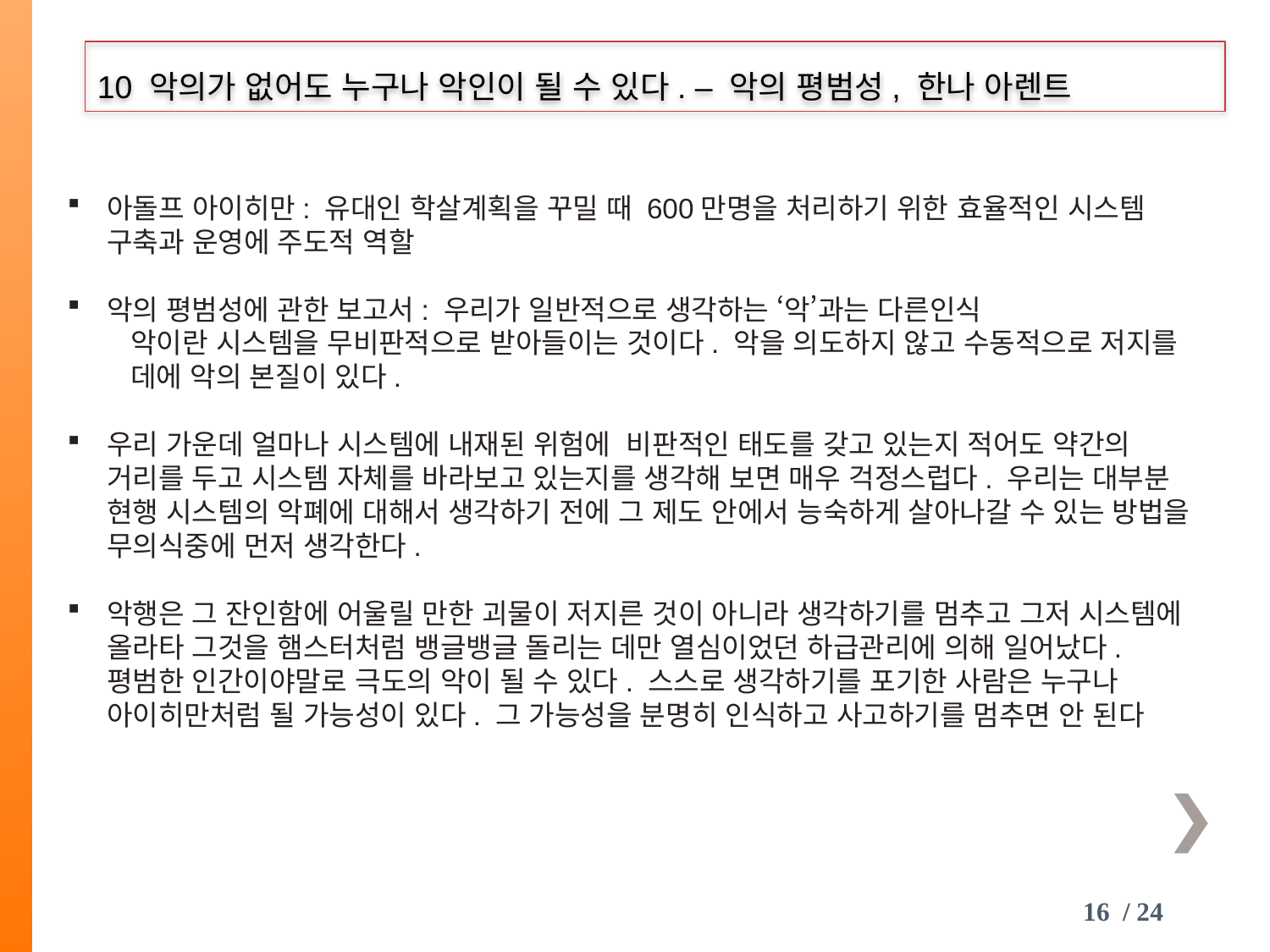

10 악의가 없어도 누구나 악인이 될 수 있다. – 악의 평범성, 한나 아렌트

아돌프 아이히만: 유대인 학살계획을 꾸밀 때 600만명을 처리하기 위한 효율적인 시스템 구축과 운영에 주도적 역할

악의 평범성에 관한 보고서: 우리가 일반적으로 생각하는 ‘악’과는 다른인식
악이란 시스템을 무비판적으로 받아들이는 것이다. 악을 의도하지 않고 수동적으로 저지를 데에 악의 본질이 있다.

우리 가운데 얼마나 시스템에 내재된 위험에  비판적인 태도를 갖고 있는지 적어도 약간의 거리를 두고 시스템 자체를 바라보고 있는지를 생각해 보면 매우 걱정스럽다. 우리는 대부분 현행 시스템의 악폐에 대해서 생각하기 전에 그 제도 안에서 능숙하게 살아나갈 수 있는 방법을 무의식중에 먼저 생각한다.

악행은 그 잔인함에 어울릴 만한 괴물이 저지른 것이 아니라 생각하기를 멈추고 그저 시스템에 올라타 그것을 햄스터처럼 뱅글뱅글 돌리는 데만 열심이었던 하급관리에 의해 일어났다. 평범한 인간이야말로 극도의 악이 될 수 있다. 스스로 생각하기를 포기한 사람은 누구나 아이히만처럼 될 가능성이 있다. 그 가능성을 분명히 인식하고 사고하기를 멈추면 안 된다

16  / 24